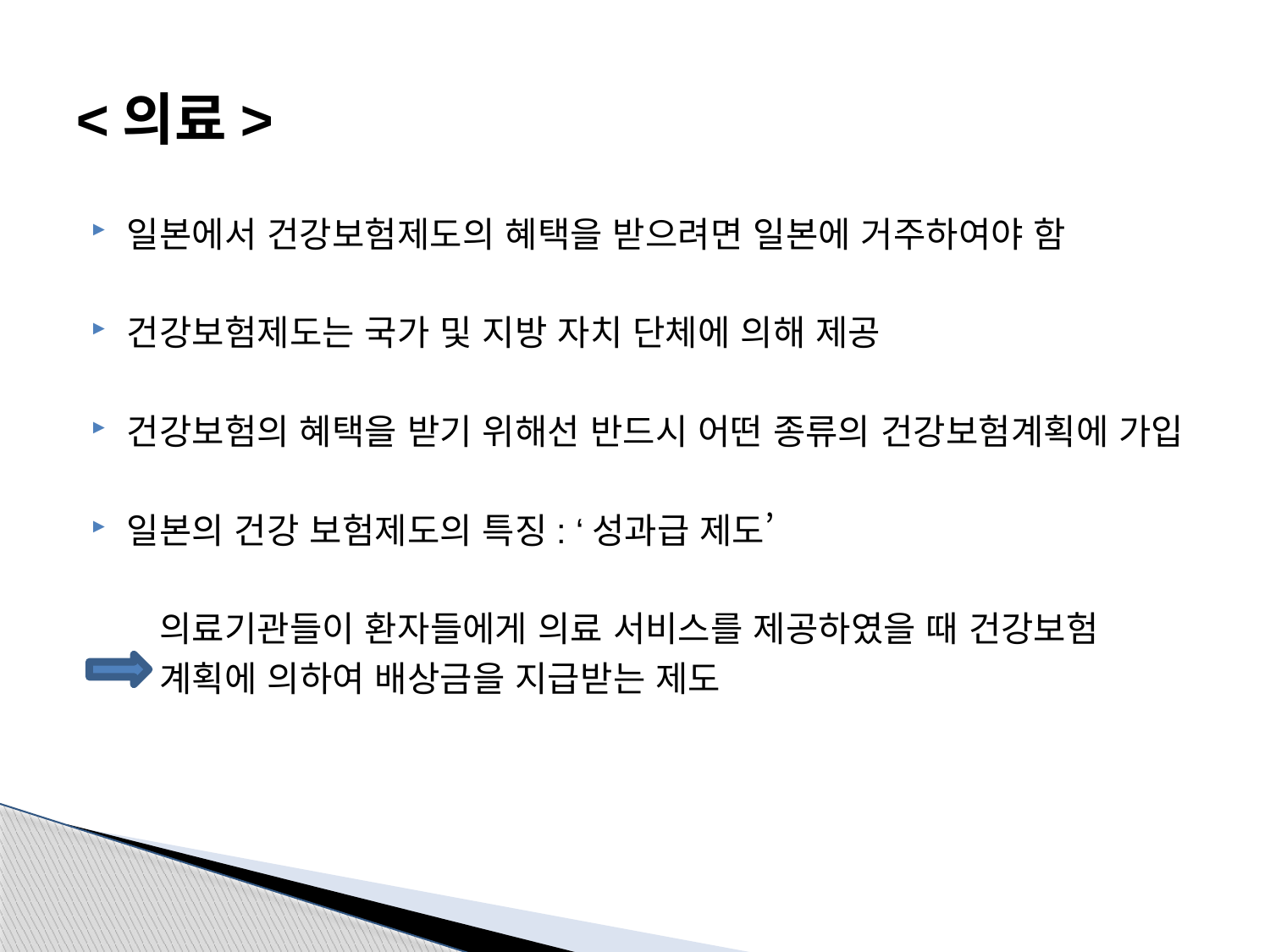

# <의료>
일본에서 건강보험제도의 혜택을 받으려면 일본에 거주하여야 함

건강보험제도는 국가 및 지방 자치 단체에 의해 제공

건강보험의 혜택을 받기 위해선 반드시 어떤 종류의 건강보험계획에 가입

일본의 건강 보험제도의 특징: ‘성과급 제도’

      의료기관들이 환자들에게 의료 서비스를 제공하였을 때 건강보험
      계획에 의하여 배상금을 지급받는 제도